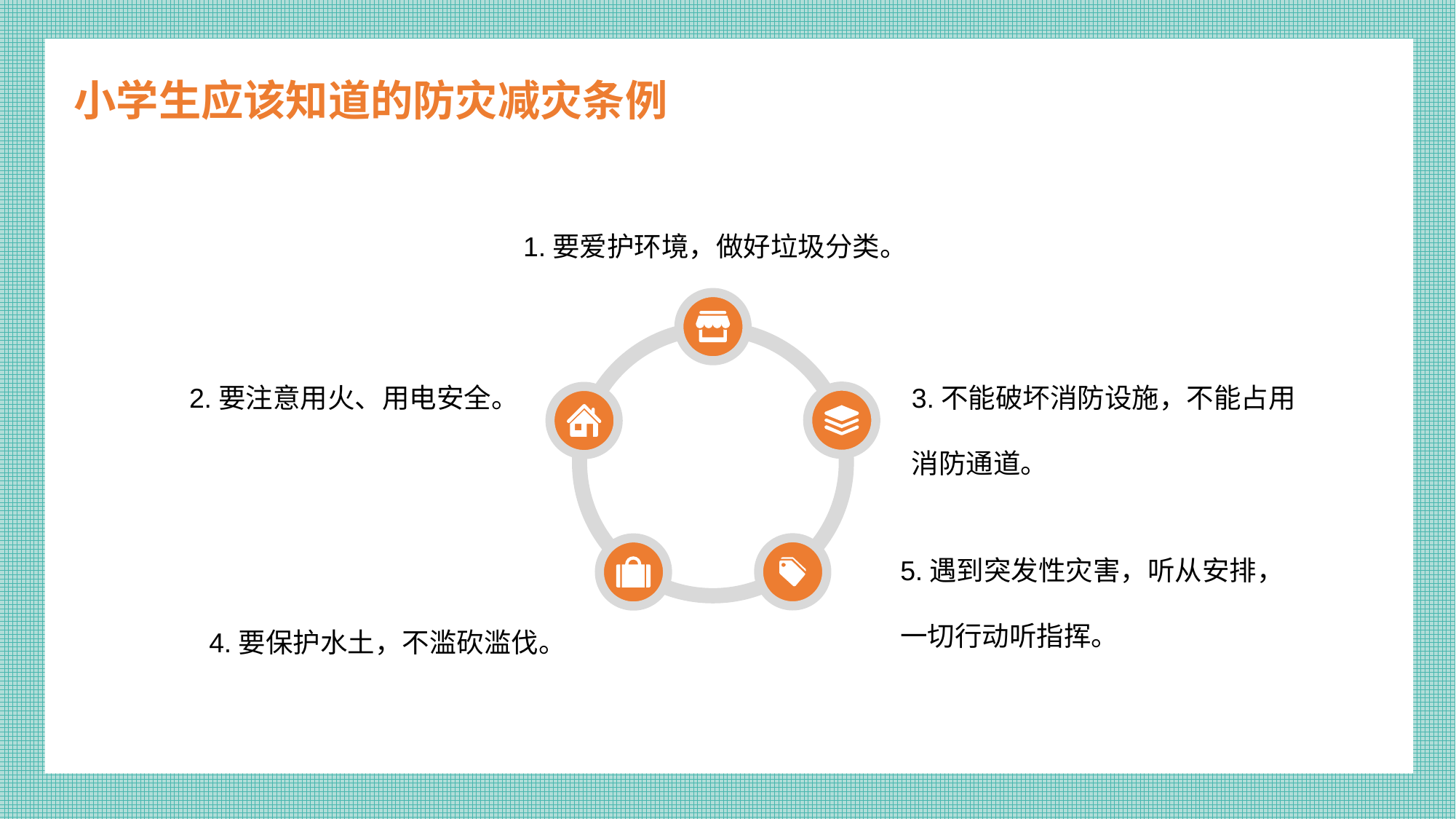

小学生应该知道的防灾减灾条例
1.要爱护环境，做好垃圾分类。

2.要注意用火、用电安全。
3.不能破坏消防设施，不能占用消防通道。
5.遇到突发性灾害，听从安排，一切行动听指挥。
4.要保护水土，不滥砍滥伐。